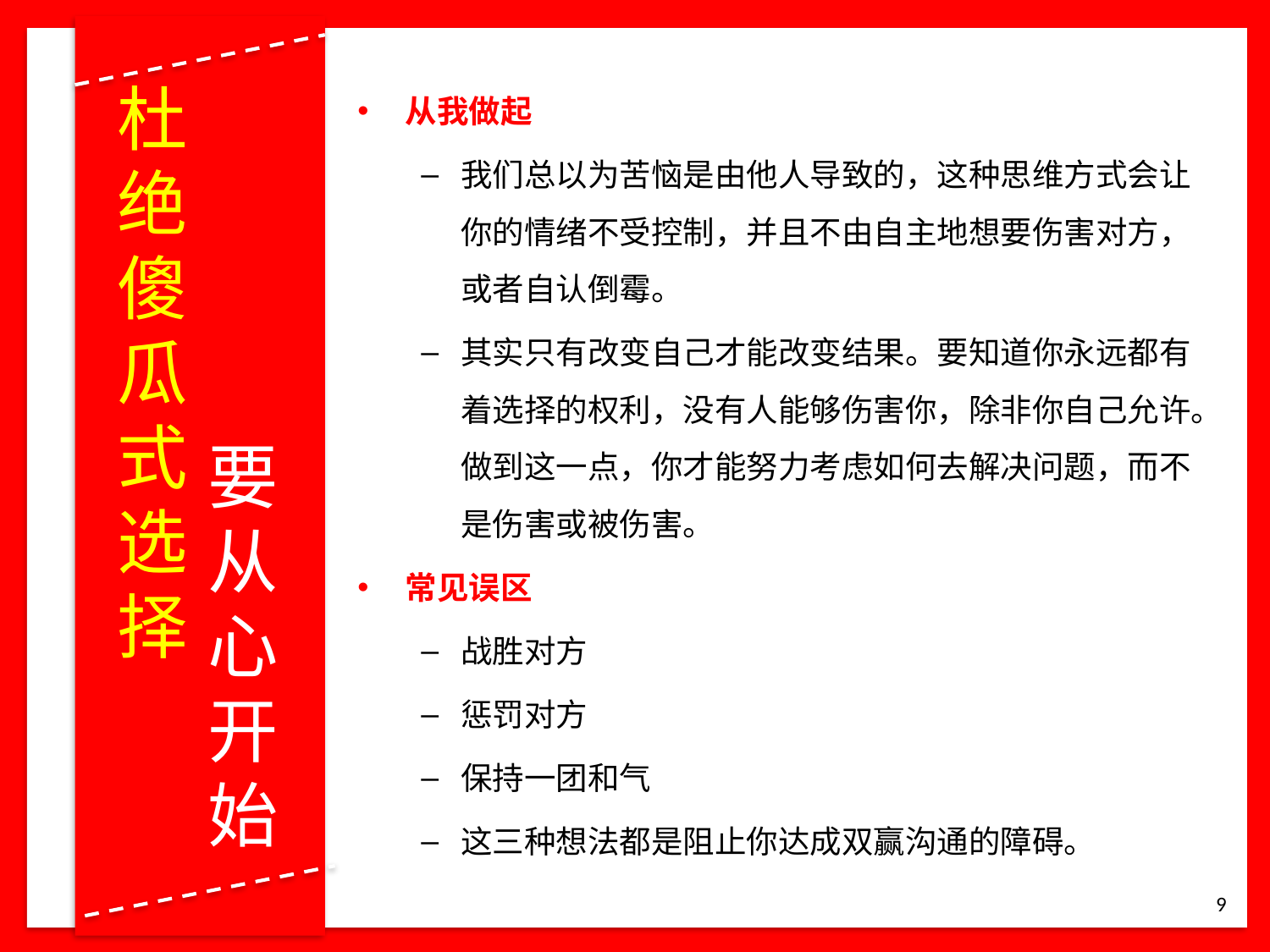

# 杜绝傻瓜式选择
从我做起
我们总以为苦恼是由他人导致的，这种思维方式会让你的情绪不受控制，并且不由自主地想要伤害对方，或者自认倒霉。
其实只有改变自己才能改变结果。要知道你永远都有着选择的权利，没有人能够伤害你，除非你自己允许。做到这一点，你才能努力考虑如何去解决问题，而不是伤害或被伤害。
常见误区
战胜对方
惩罚对方
保持一团和气
这三种想法都是阻止你达成双赢沟通的障碍。
要从心开始